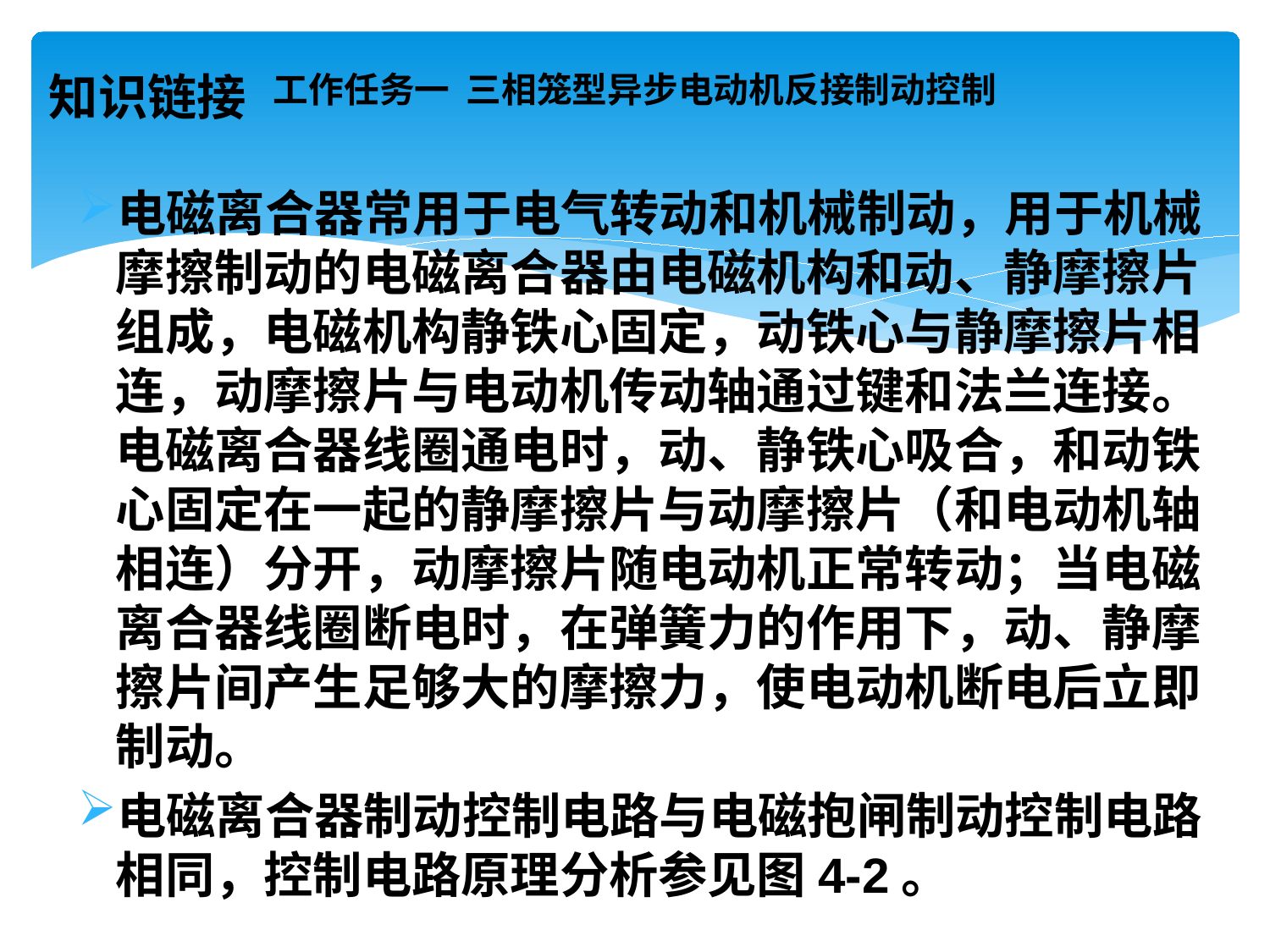

# 工作任务一  三相笼型异步电动机反接制动控制
知识链接
电磁离合器常用于电气转动和机械制动，用于机械摩擦制动的电磁离合器由电磁机构和动、静摩擦片组成，电磁机构静铁心固定，动铁心与静摩擦片相连，动摩擦片与电动机传动轴通过键和法兰连接。电磁离合器线圈通电时，动、静铁心吸合，和动铁心固定在一起的静摩擦片与动摩擦片（和电动机轴相连）分开，动摩擦片随电动机正常转动；当电磁离合器线圈断电时，在弹簧力的作用下，动、静摩擦片间产生足够大的摩擦力，使电动机断电后立即制动。
电磁离合器制动控制电路与电磁抱闸制动控制电路相同，控制电路原理分析参见图4-2。